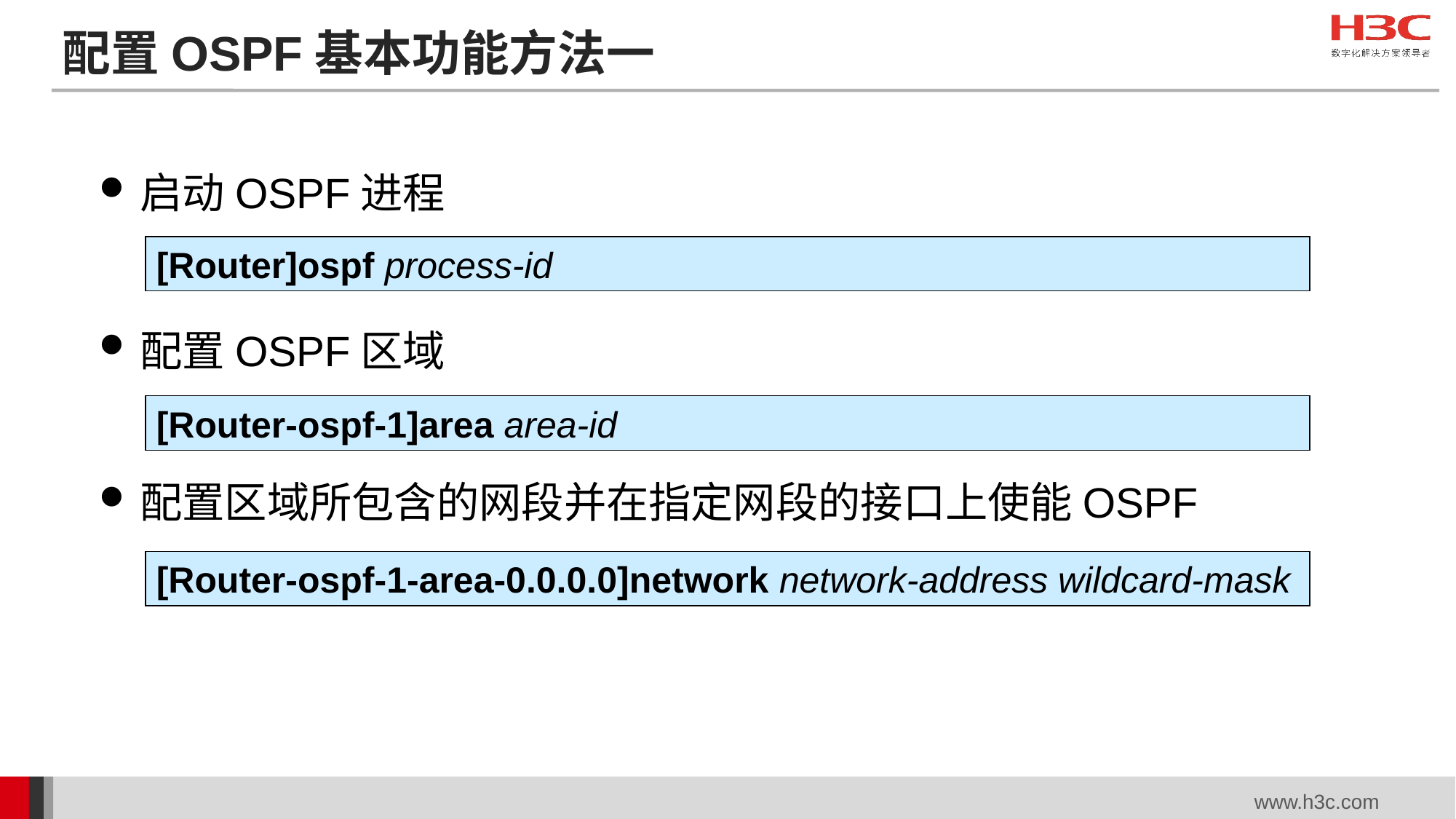

# 配置OSPF基本功能方法一
启动OSPF进程
[Router]ospf process-id
配置OSPF区域
[Router-ospf-1]area area-id
配置区域所包含的网段并在指定网段的接口上使能OSPF

[Router-ospf-1-area-0.0.0.0]network network-address wildcard-mask